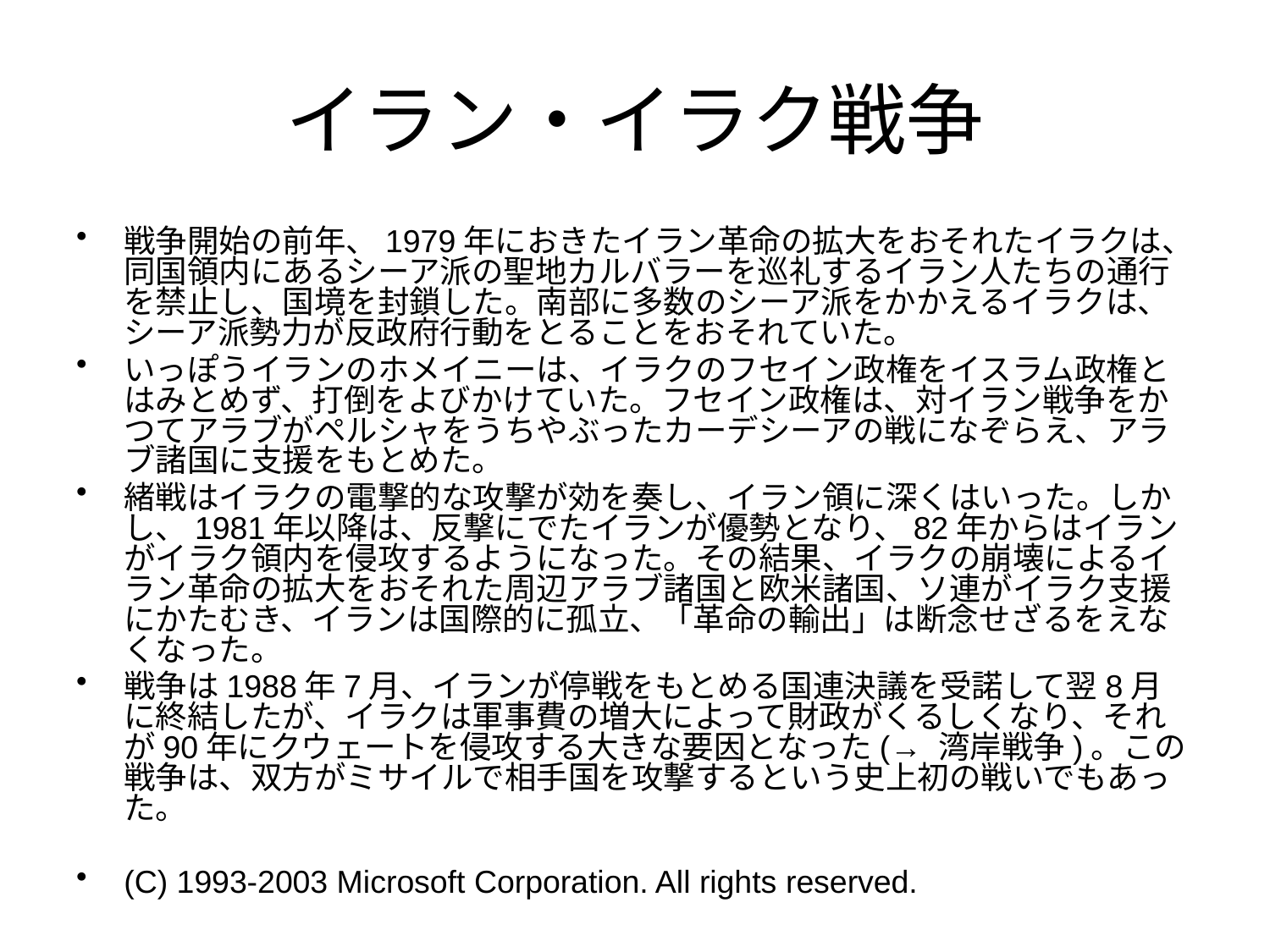

# イラン・イラク戦争
戦争開始の前年、1979年におきたイラン革命の拡大をおそれたイラクは、同国領内にあるシーア派の聖地カルバラーを巡礼するイラン人たちの通行を禁止し、国境を封鎖した。南部に多数のシーア派をかかえるイラクは、シーア派勢力が反政府行動をとることをおそれていた。
いっぽうイランのホメイニーは、イラクのフセイン政権をイスラム政権とはみとめず、打倒をよびかけていた。フセイン政権は、対イラン戦争をかつてアラブがペルシャをうちやぶったカーデシーアの戦になぞらえ、アラブ諸国に支援をもとめた。
緒戦はイラクの電撃的な攻撃が効を奏し、イラン領に深くはいった。しかし、1981年以降は、反撃にでたイランが優勢となり、82年からはイランがイラク領内を侵攻するようになった。その結果、イラクの崩壊によるイラン革命の拡大をおそれた周辺アラブ諸国と欧米諸国、ソ連がイラク支援にかたむき、イランは国際的に孤立、「革命の輸出」は断念せざるをえなくなった。
戦争は1988年7月、イランが停戦をもとめる国連決議を受諾して翌8月に終結したが、イラクは軍事費の増大によって財政がくるしくなり、それが90年にクウェートを侵攻する大きな要因となった(→ 湾岸戦争)。この戦争は、双方がミサイルで相手国を攻撃するという史上初の戦いでもあった。

(C) 1993-2003 Microsoft Corporation. All rights reserved.